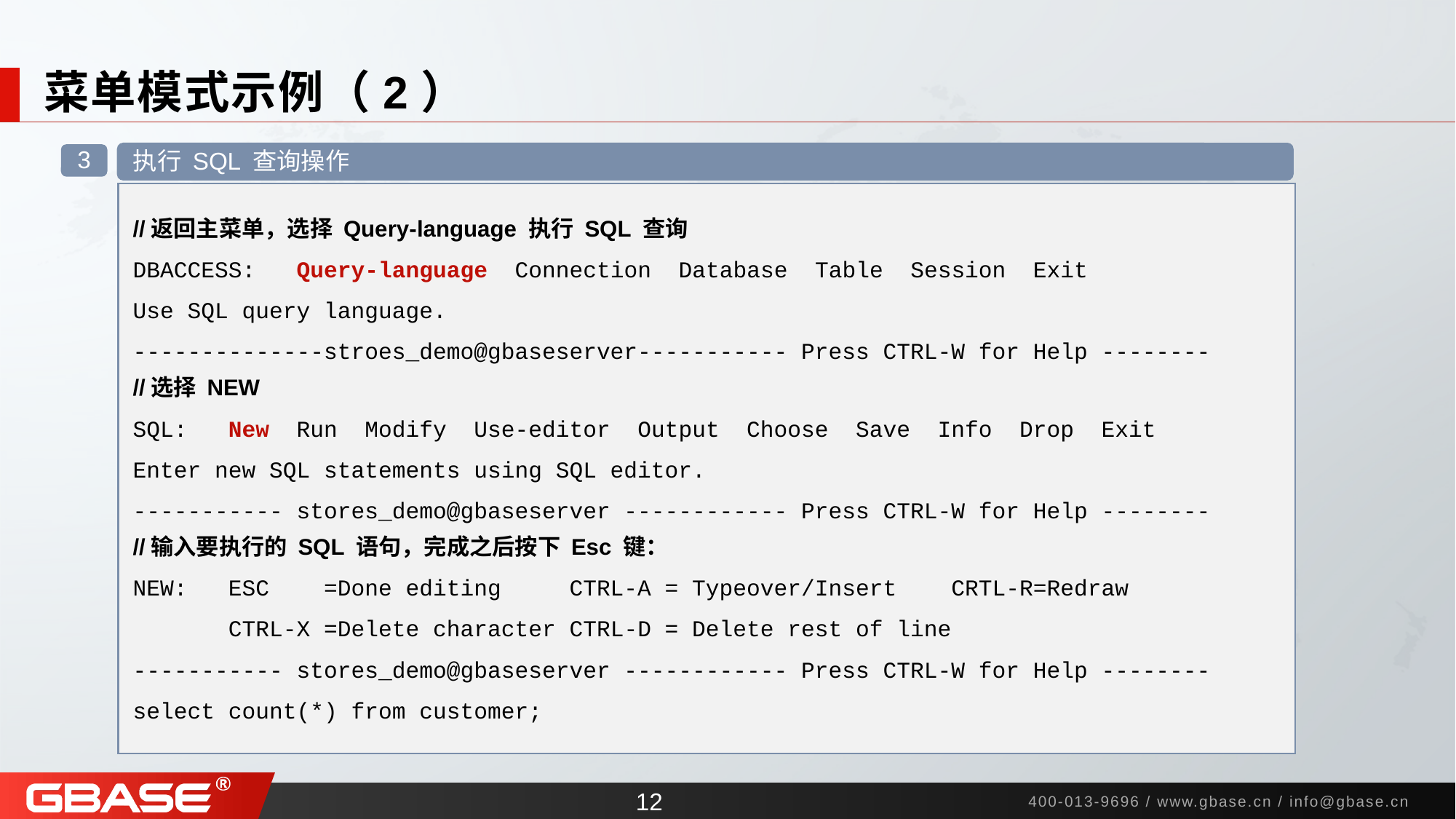

# 菜单模式示例（2）
执行 SQL 查询操作
3
//返回主菜单，选择 Query-language 执行 SQL 查询
DBACCESS:   Query-language  Connection  Database  Table  Session  Exit
Use SQL query language.
--------------stroes_demo@gbaseserver----------- Press CTRL-W for Help --------
//选择 NEW
SQL:   New  Run  Modify  Use-editor  Output  Choose  Save  Info  Drop  Exit
Enter new SQL statements using SQL editor.
----------- stores_demo@gbaseserver ------------ Press CTRL-W for Help --------
//输入要执行的 SQL 语句，完成之后按下 Esc 键：
NEW:   ESC    =Done editing     CTRL-A = Typeover/Insert    CRTL-R=Redraw
       CTRL-X =Delete character CTRL-D = Delete rest of line
----------- stores_demo@gbaseserver ------------ Press CTRL-W for Help --------
select count(*) from customer;